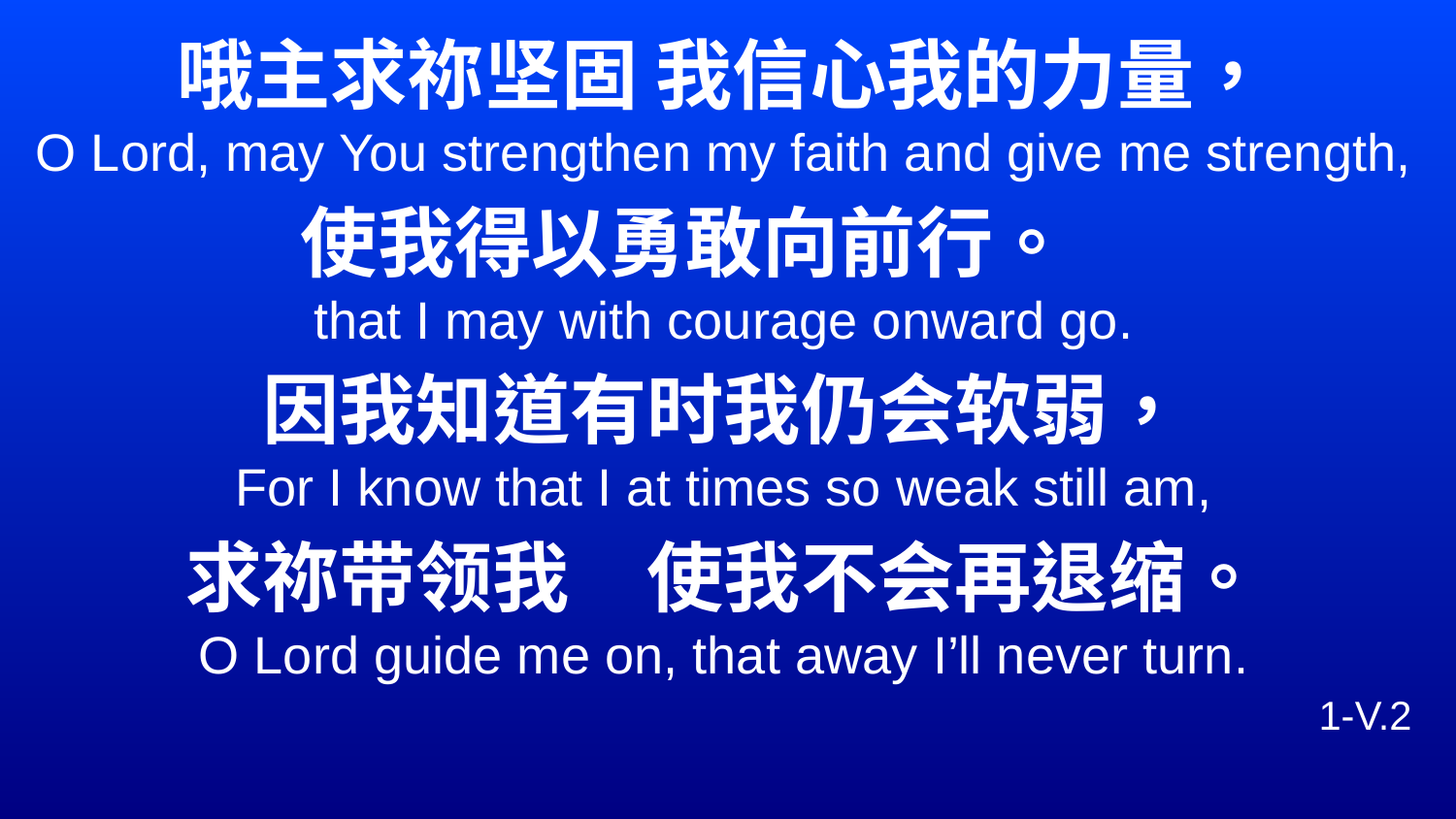

哦主求祢坚固 我信心我的力量，
O Lord, may You strengthen my faith and give me strength,
使我得以勇敢向前行。
that I may with courage onward go.
因我知道有时我仍会软弱，
For I know that I at times so weak still am,
求祢带领我　使我不会再退缩。
O Lord guide me on, that away I’ll never turn.
1-V.2